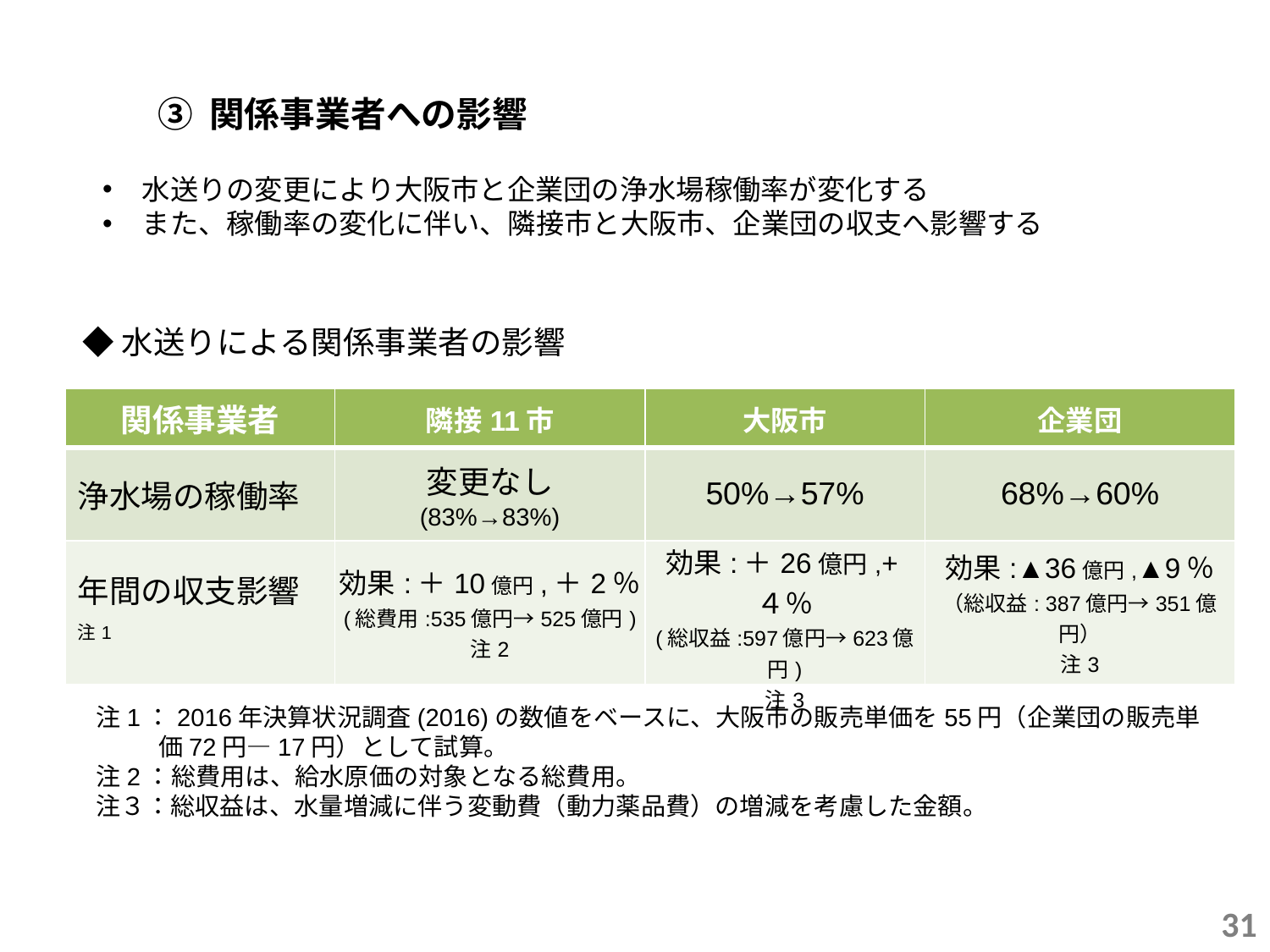

③ 関係事業者への影響
水送りの変更により大阪市と企業団の浄水場稼働率が変化する
また、稼働率の変化に伴い、隣接市と大阪市、企業団の収支へ影響する
◆水送りによる関係事業者の影響
| 関係事業者 | 隣接11市 | 大阪市 | 企業団 |
| --- | --- | --- | --- |
| 浄水場の稼働率 | 変更なし (83%→83%) | 50%→57% | 68%→60% |
| 年間の収支影響 注1 | 効果:＋10億円,＋2％ (総費用:535億円→525億円) 注2 | 効果:＋26億円,+４％ (総収益:597億円→623億円) 注3 | 効果:▲36億円,▲9％ （総収益: 387億円→351億円） 注3 |
注1：2016年決算状況調査(2016)の数値をベースに、大阪市の販売単価を55円（企業団の販売単価72円―17円）として試算。
注2：総費用は、給水原価の対象となる総費用。
注３：総収益は、水量増減に伴う変動費（動力薬品費）の増減を考慮した金額。
31